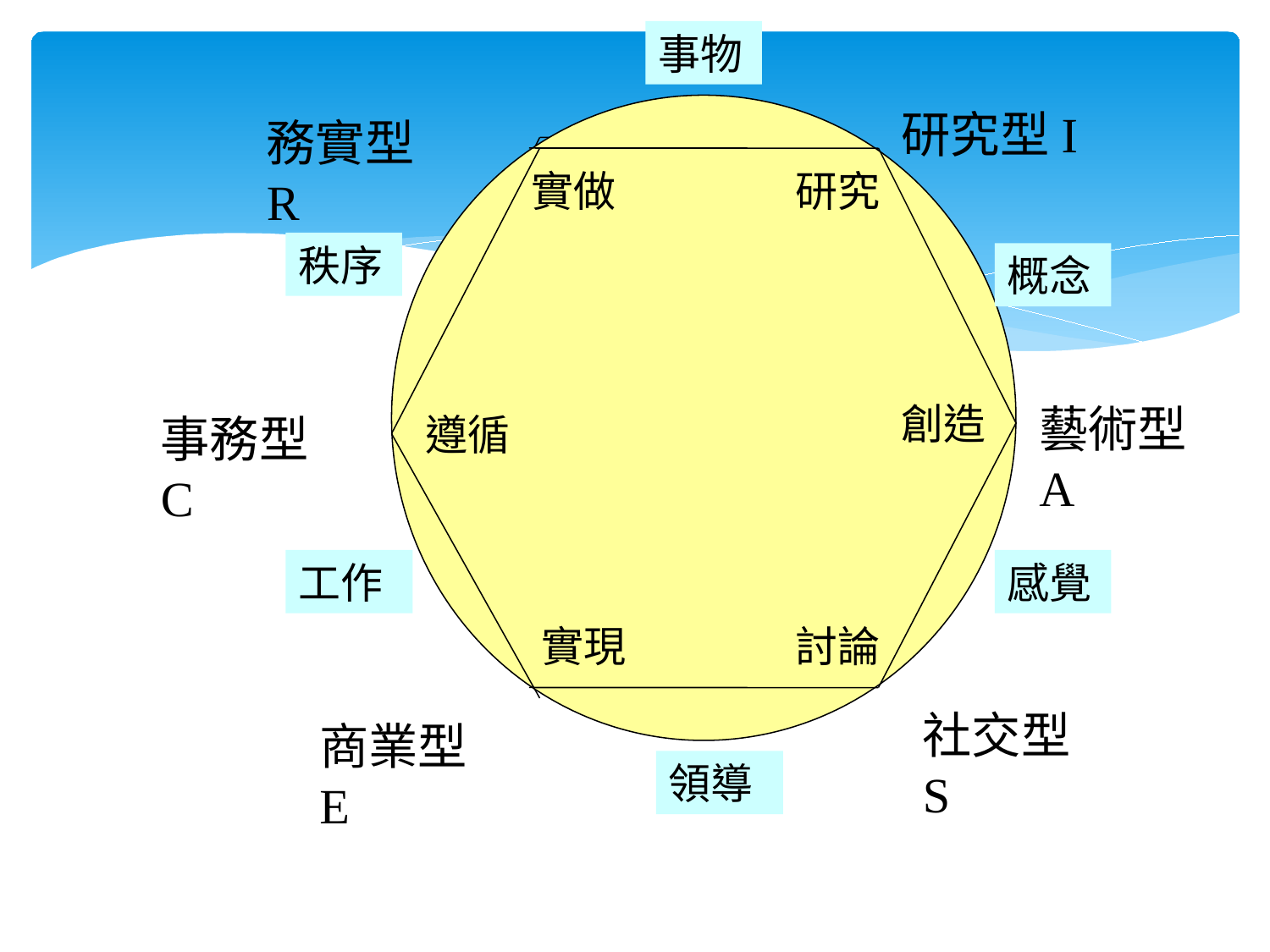

事物

研究型I
務實型R

實做
研究
秩序
概念
創造
藝術型A
事務型C
遵循

工作
感覺
實現
討論

社交型S
商業型E
領導